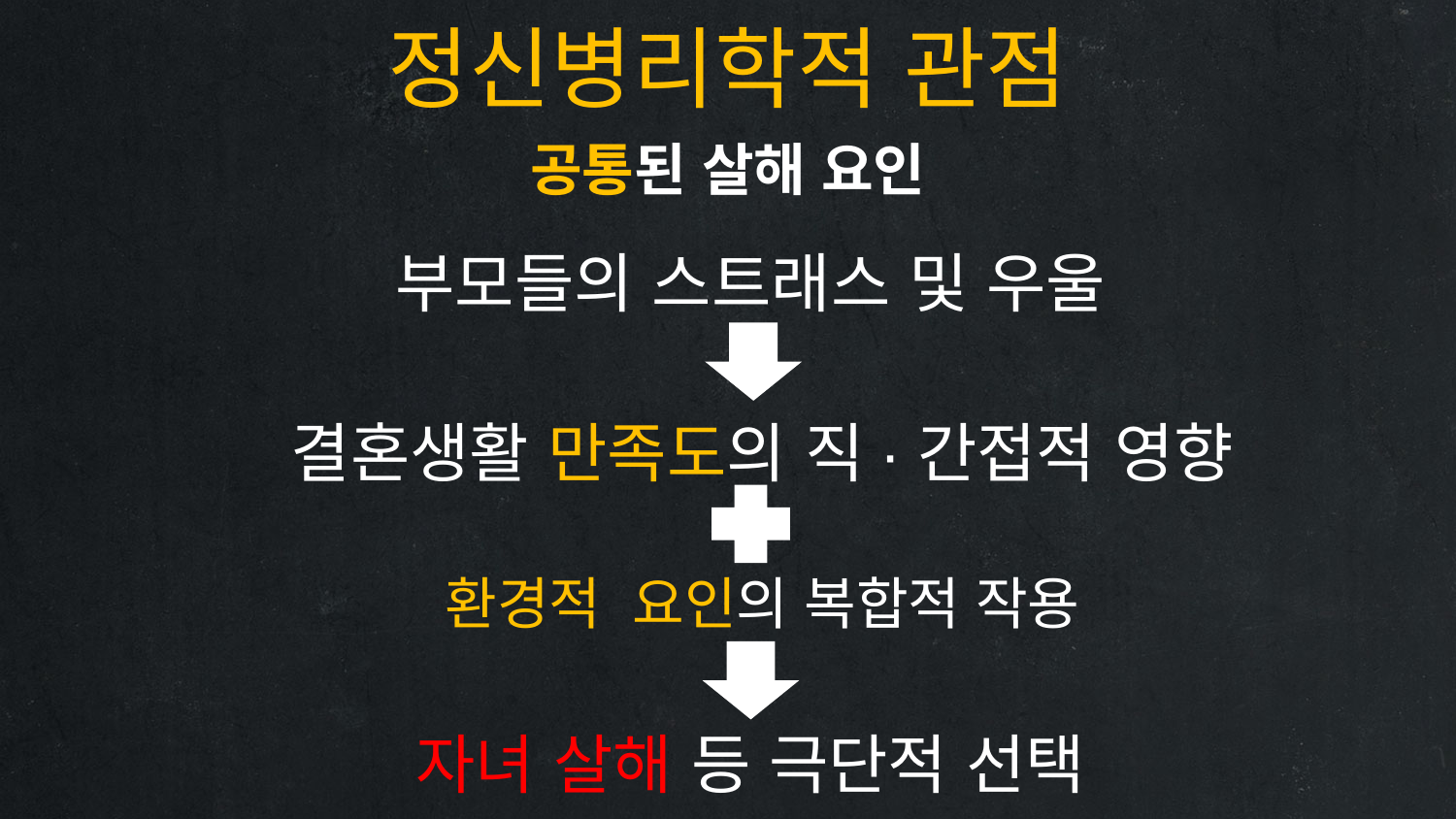

정신병리학적 관점
공통된 살해 요인
부모들의 스트래스 및 우울

결혼생활 만족도의 직·간접적 영향

환경적  요인의 복합적 작용

자녀 살해 등 극단적 선택